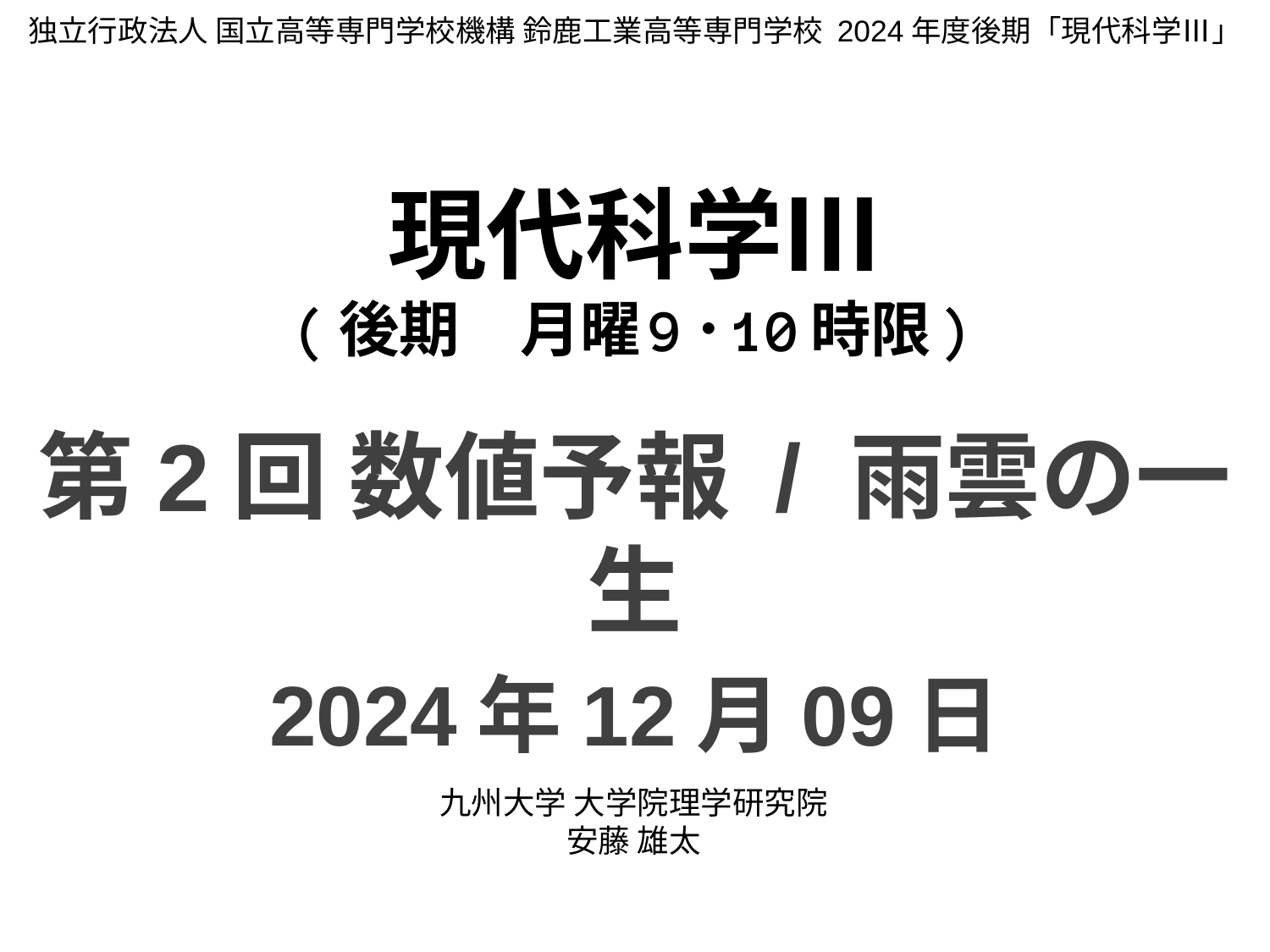

独立行政法人 国立高等専門学校機構 鈴鹿工業高等専門学校 2024年度後期「現代科学Ⅲ」
# 現代科学Ⅲ (後期　月曜9･10時限)
第2回 数値予報 / 雨雲の一生
2024年12月09日
九州大学 大学院理学研究院
安藤 雄太